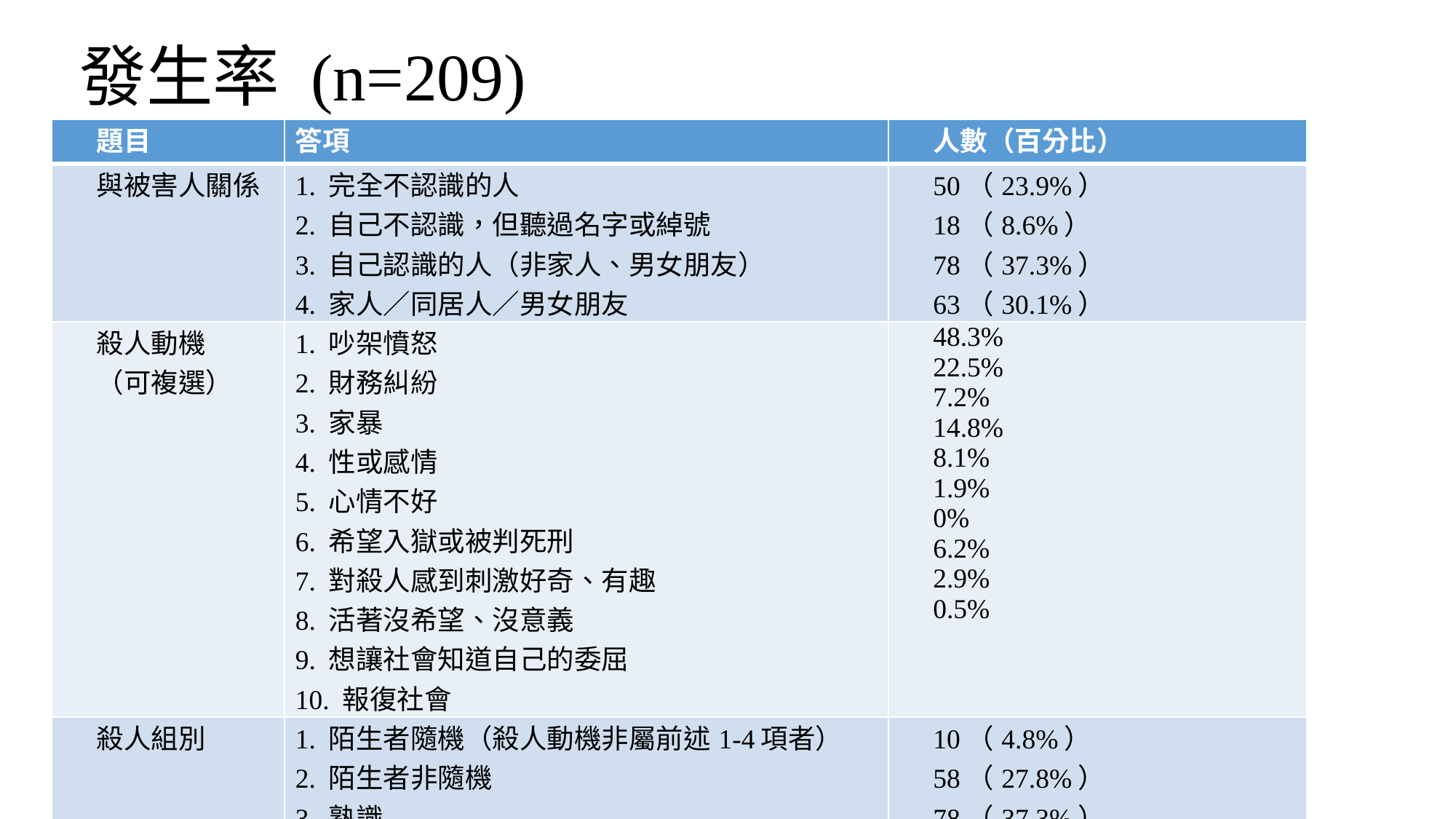

# 發生率 (n=209)
| 題目 | 答項 | 人數（百分比） |
| --- | --- | --- |
| 與被害人關係 | 1. 完全不認識的人 2. 自己不認識，但聽過名字或綽號 3. 自己認識的人（非家人、男女朋友） 4. 家人／同居人／男女朋友 | 50（23.9%） 18（8.6%） 78（37.3%） 63（30.1%） |
| 殺人動機 （可複選） | 1. 吵架憤怒 2. 財務糾紛 3. 家暴 4. 性或感情 5. 心情不好 6. 希望入獄或被判死刑 7. 對殺人感到刺激好奇、有趣 8. 活著沒希望、沒意義 9. 想讓社會知道自己的委屈 10. 報復社會 | 48.3% 22.5% 7.2% 14.8% 8.1% 1.9% 0% 6.2% 2.9% 0.5% |
| 殺人組別 | 1. 陌生者隨機（殺人動機非屬前述1-4項者） 2. 陌生者非隨機 3. 熟識 4. 親密 | 10（4.8%） 58（27.8%） 78（37.3%） 63（30.1%） |